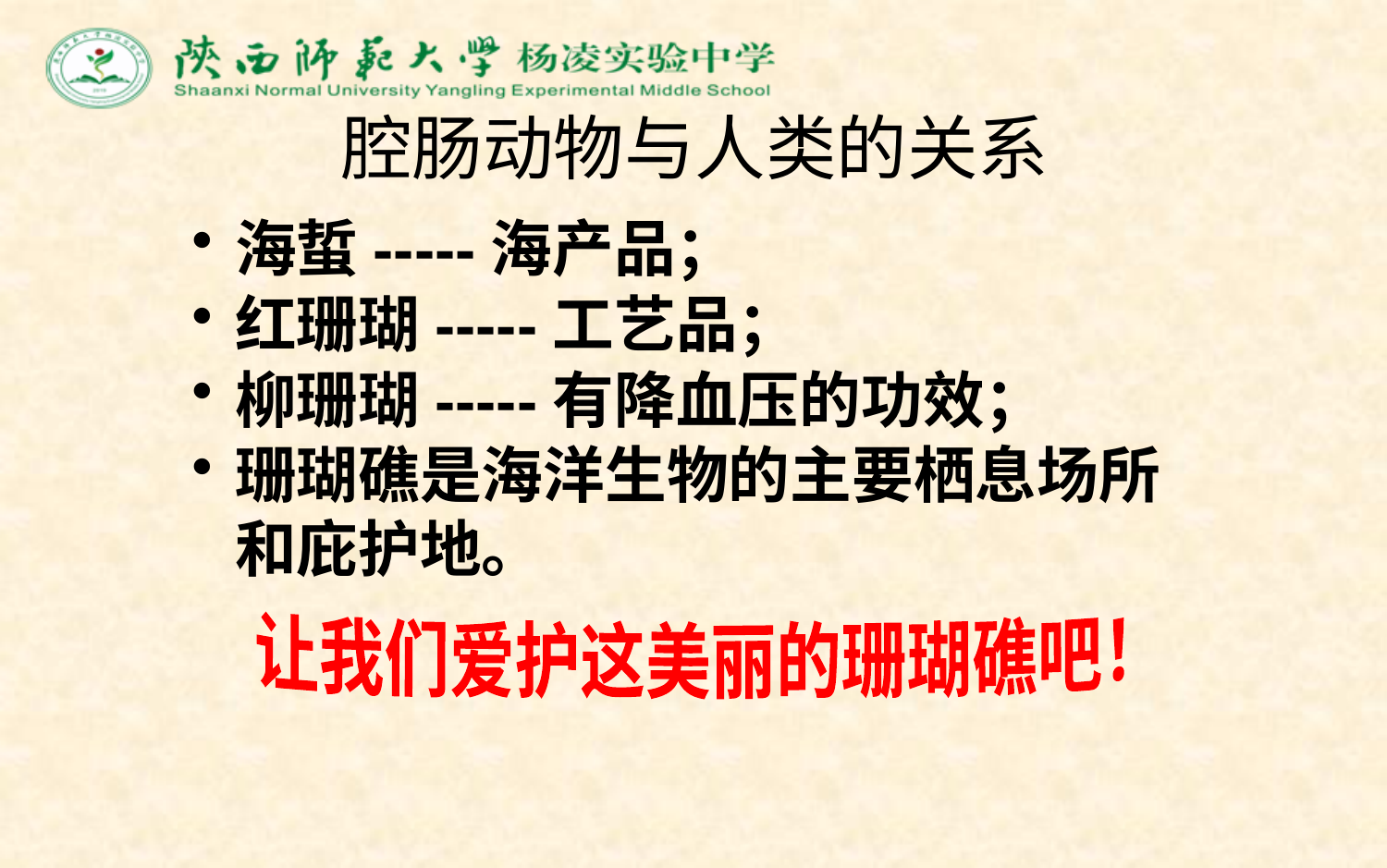

# 腔肠动物与人类的关系
海蜇-----海产品；
红珊瑚-----工艺品；
柳珊瑚-----有降血压的功效；
珊瑚礁是海洋生物的主要栖息场所和庇护地。

 让我们爱护这美丽的珊瑚礁吧！